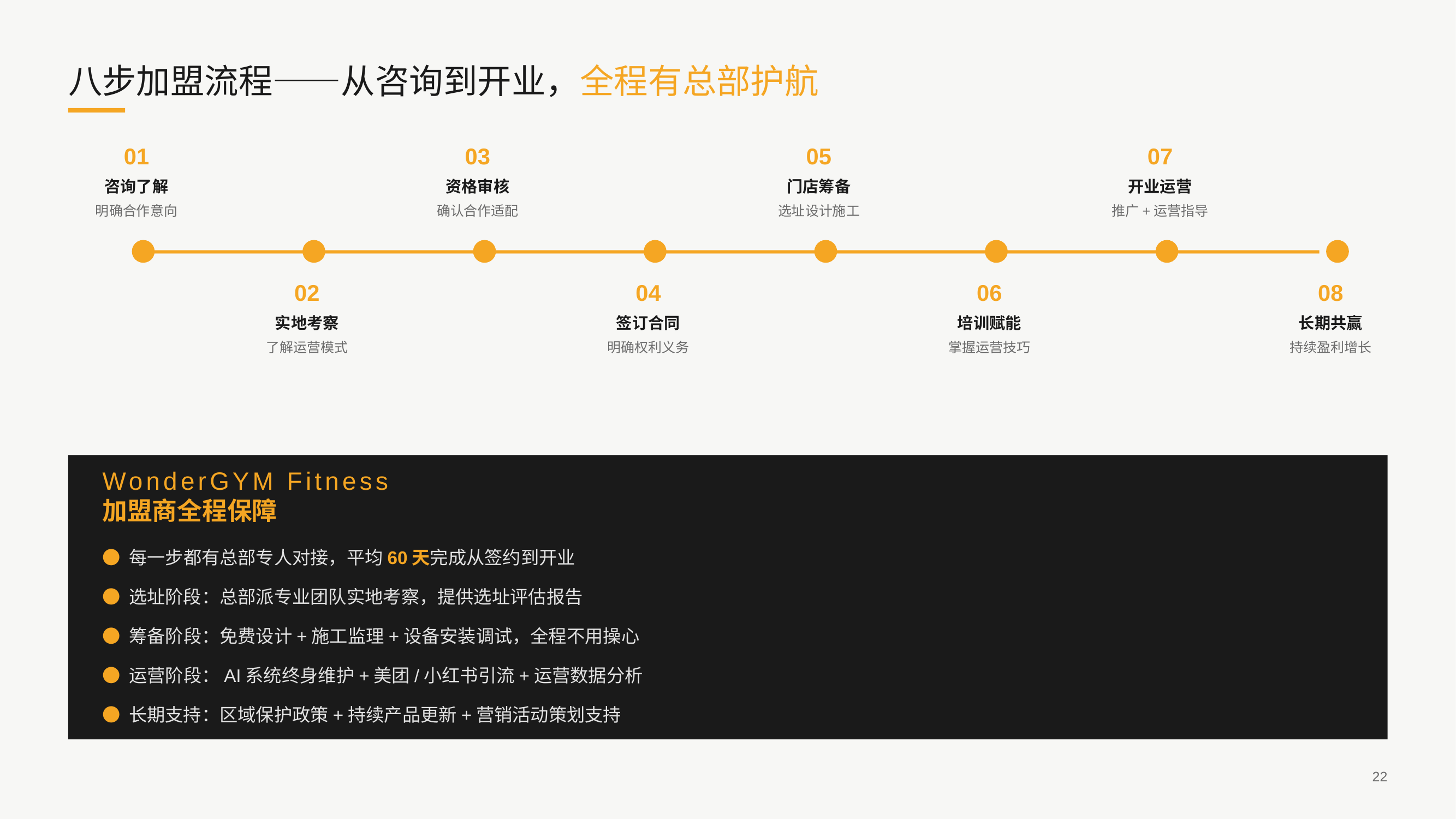

八步加盟流程——从咨询到开业，全程有总部护航

01
咨询了解
明确合作意向
03
资格审核
确认合作适配
05
门店筹备
选址设计施工
07
开业运营
推广+运营指导

02
实地考察
了解运营模式
04
签订合同
明确权利义务
06
培训赋能
掌握运营技巧
08
长期共赢
持续盈利增长

WonderGYM Fitness
加盟商全程保障
● 每一步都有总部专人对接，平均60天完成从签约到开业
● 选址阶段：总部派专业团队实地考察，提供选址评估报告
● 筹备阶段：免费设计+施工监理+设备安装调试，全程不用操心
● 运营阶段：AI系统终身维护+美团/小红书引流+运营数据分析
● 长期支持：区域保护政策+持续产品更新+营销活动策划支持
22